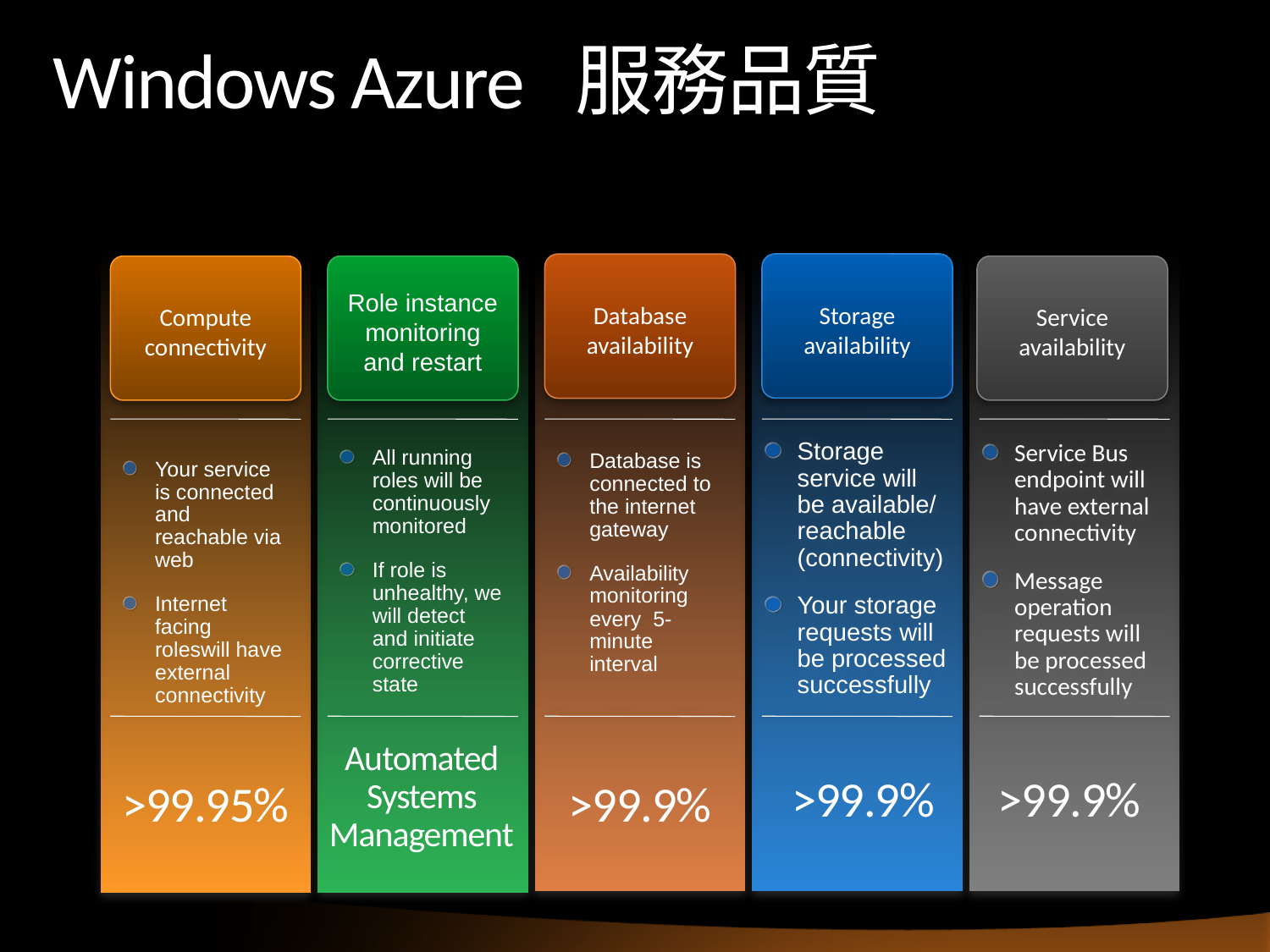

# Windows Azure  服務品質
Storage service will be available/ reachable (connectivity)
Your storage requests will
be processed successfully

Service Bus endpoint will have external connectivity
Message operation requests will be processed successfully

Storage availability
Database availability
Compute connectivity
Role instance monitoring and restart
Service
availability

All running
roles will be continuously monitored
If role is unhealthy, we will detect  and initiate corrective state

Database is connected to the internet gateway
Availability  monitoring every  5-minute interval
Your service is connected and reachable via web
Internet facing roleswill have external connectivity
Automated Systems Management

>99.9%
>99.9%
>99.95%
>99.9%